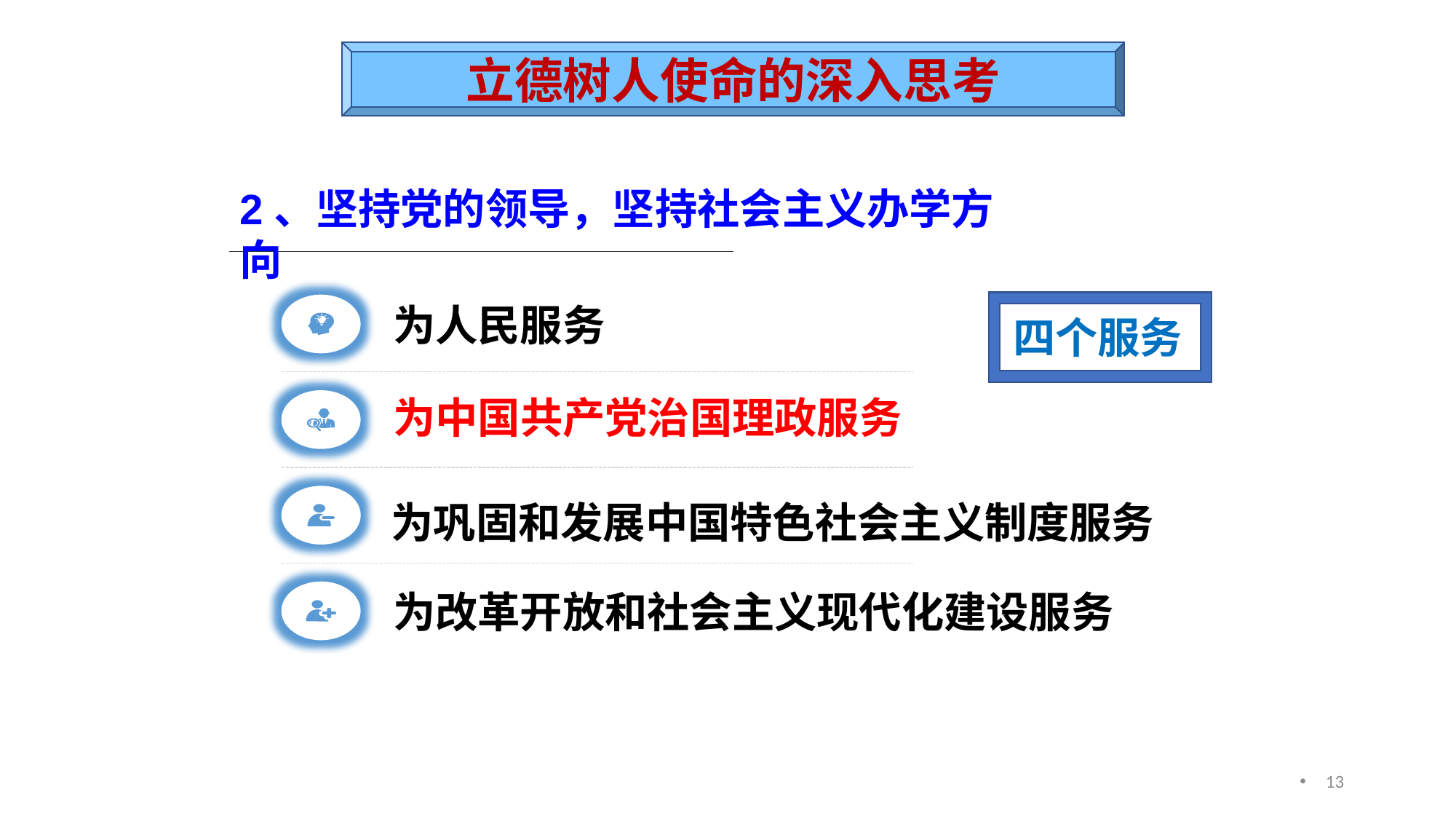

立德树人使命的深入思考
2、坚持党的领导，坚持社会主义办学方向

为人民服务

为中国共产党治国理政服务

为改革开放和社会主义现代化建设服务

四个服务
为巩固和发展中国特色社会主义制度服务
13